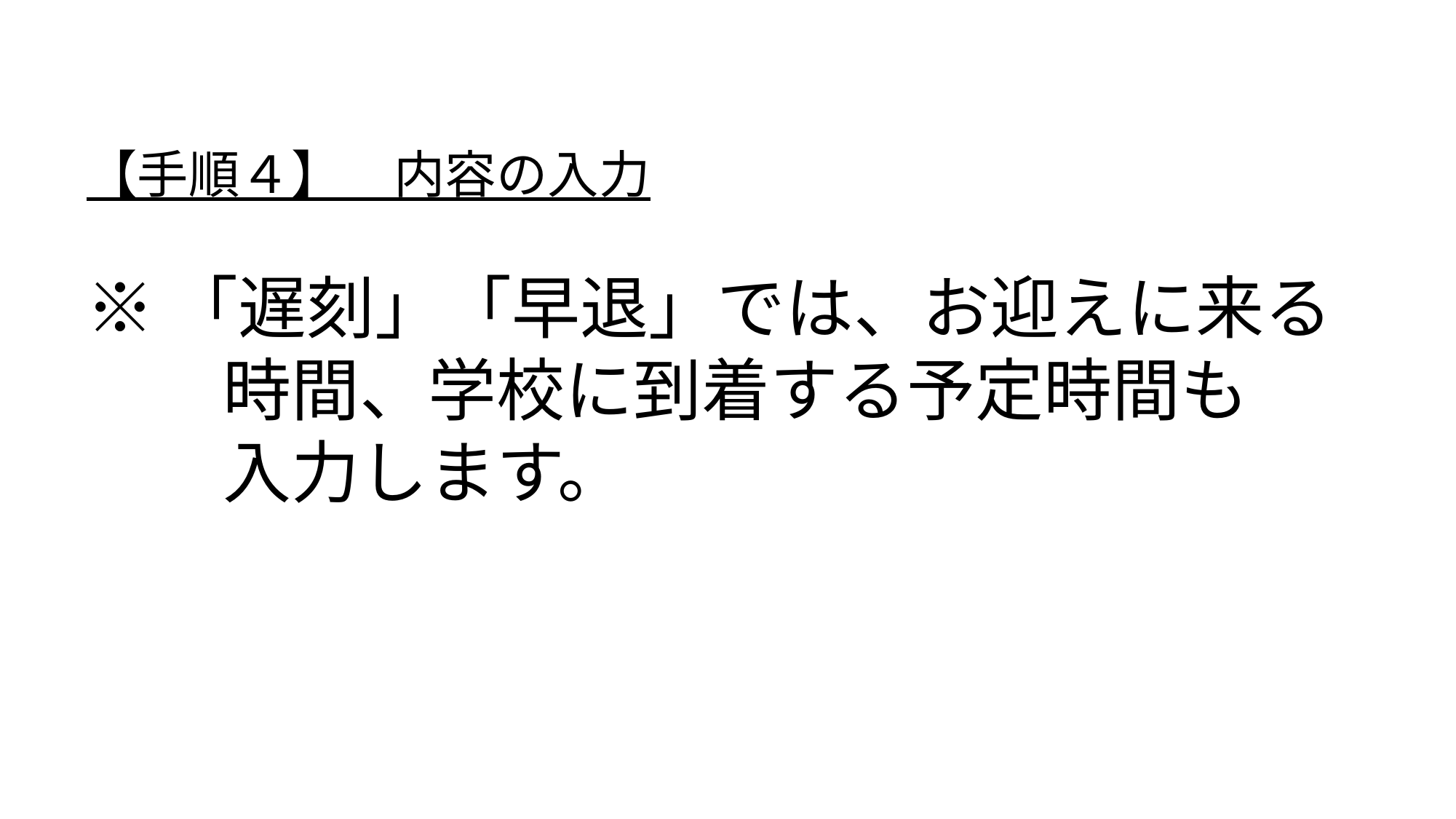

【手順４】　内容の入力

※「遅刻」「早退」では、お迎えに来る
　　時間、学校に到着する予定時間も
　　入力します。